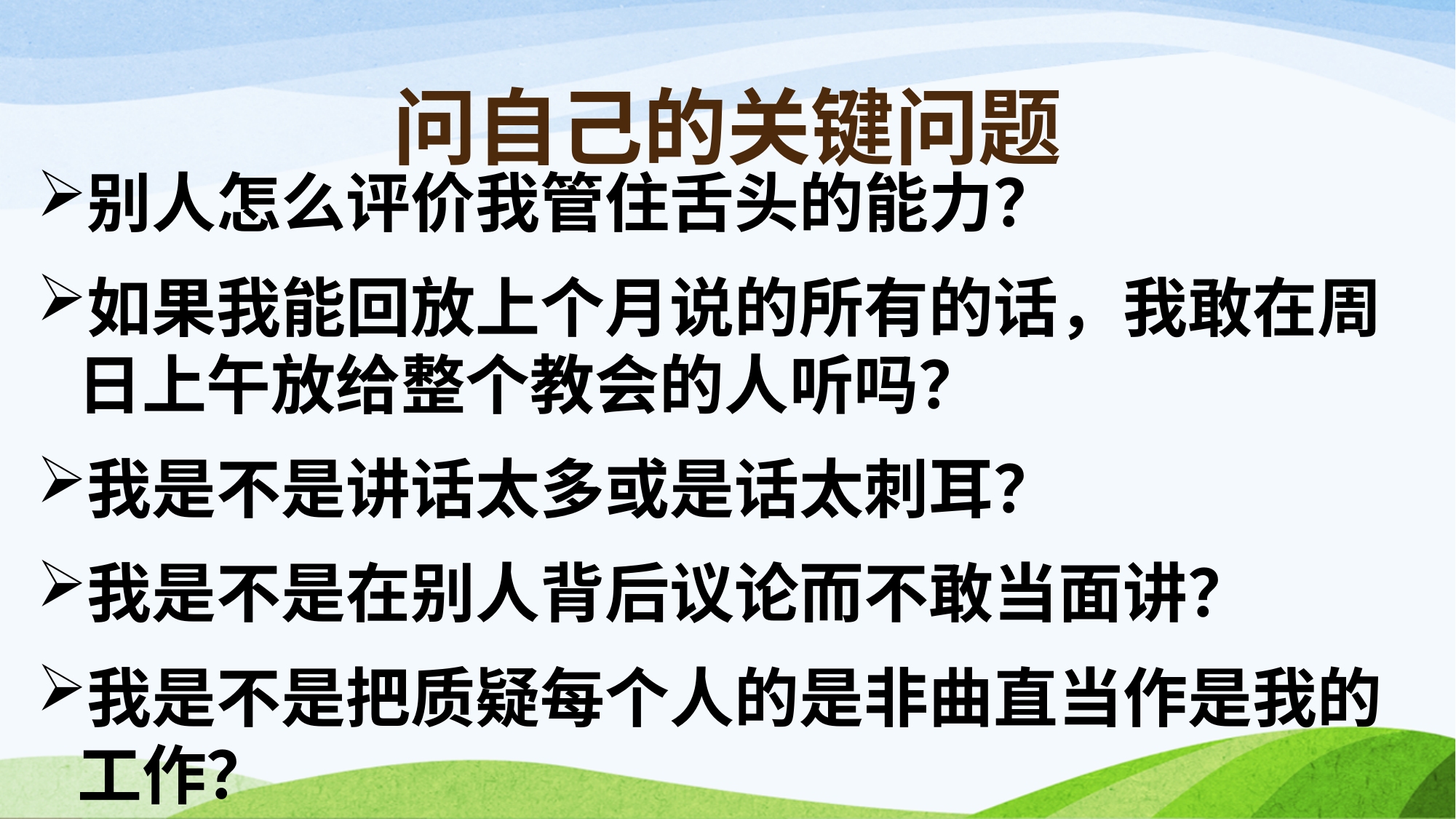

# 问自己的关键问题
别人怎么评价我管住舌头的能力？
如果我能回放上个月说的所有的话，我敢在周日上午放给整个教会的人听吗？
我是不是讲话太多或是话太刺耳？
我是不是在别人背后议论而不敢当面讲？
我是不是把质疑每个人的是非曲直当作是我的工作？